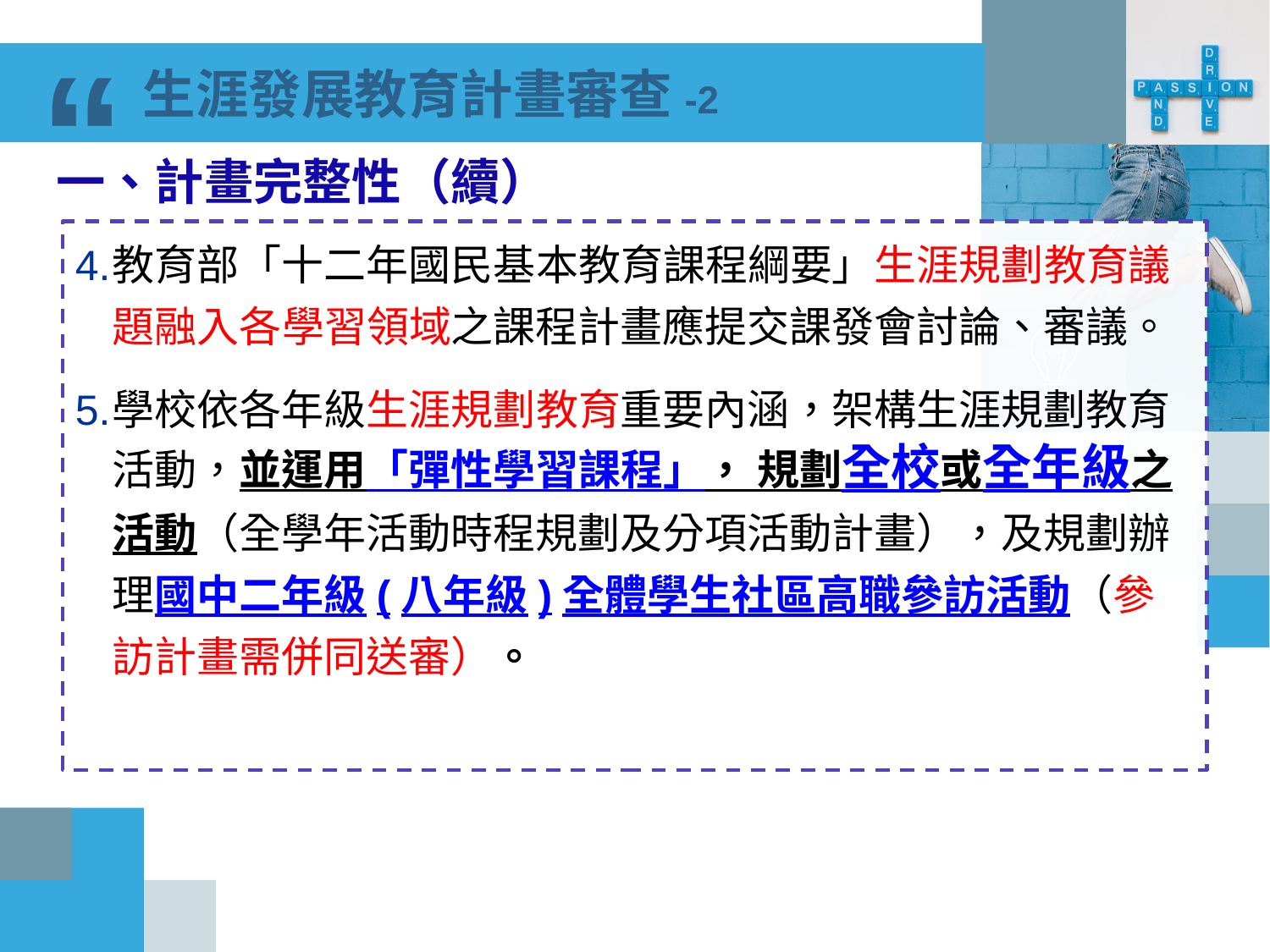

“

生涯發展教育計畫審查-2
一、計畫完整性（續）
教育部「十二年國民基本教育課程綱要」生涯規劃教育議題融入各學習領域之課程計畫應提交課發會討論、審議。
學校依各年級生涯規劃教育重要內涵，架構生涯規劃教育活動，並運用「彈性學習課程」， 規劃全校或全年級之活動（全學年活動時程規劃及分項活動計畫），及規劃辦理國中二年級(八年級)全體學生社區高職參訪活動（參訪計畫需併同送審）。